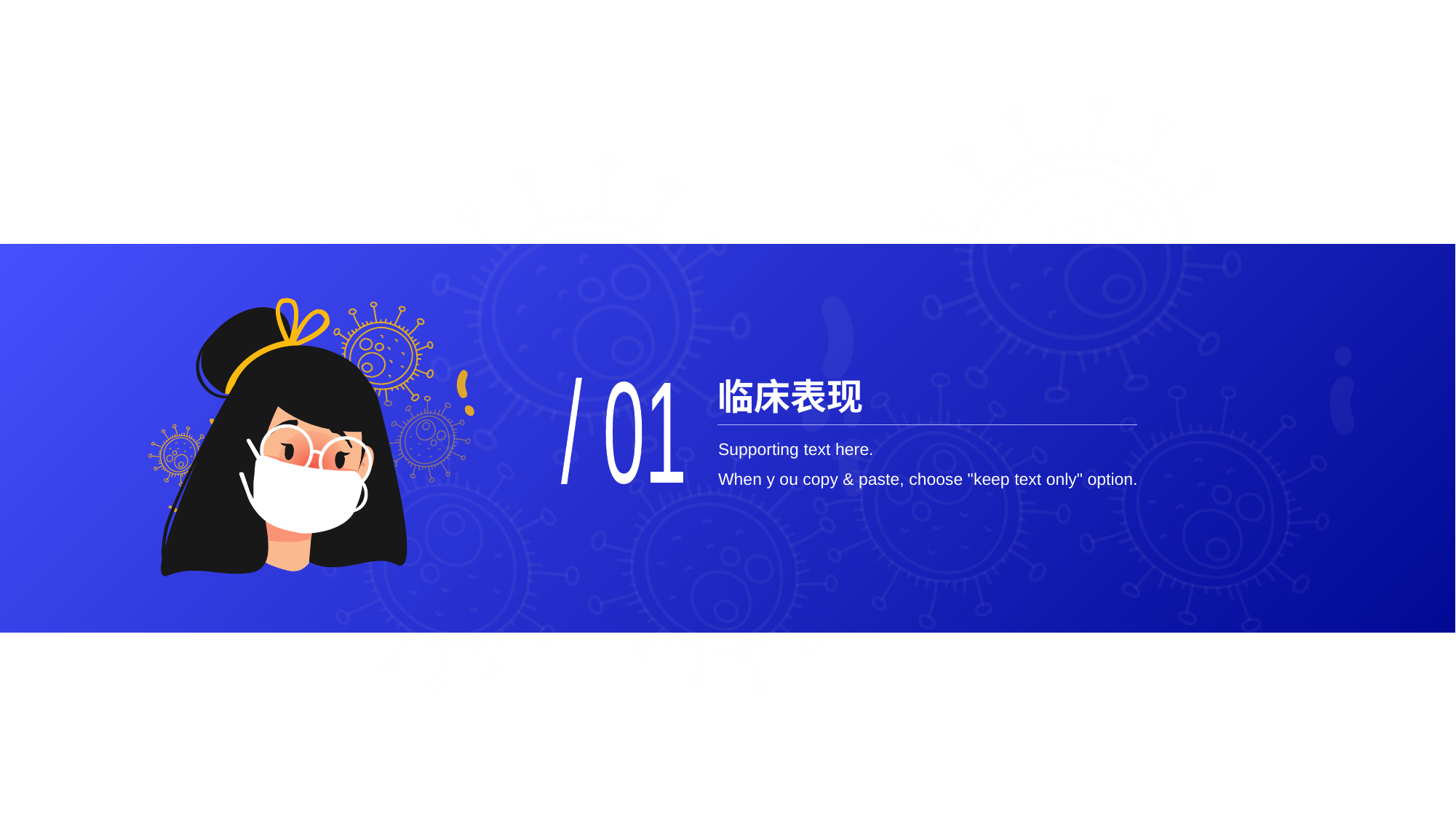

# 临床表现
/ 01
Supporting text here.
When y ou copy & paste, choose "keep text only" option.